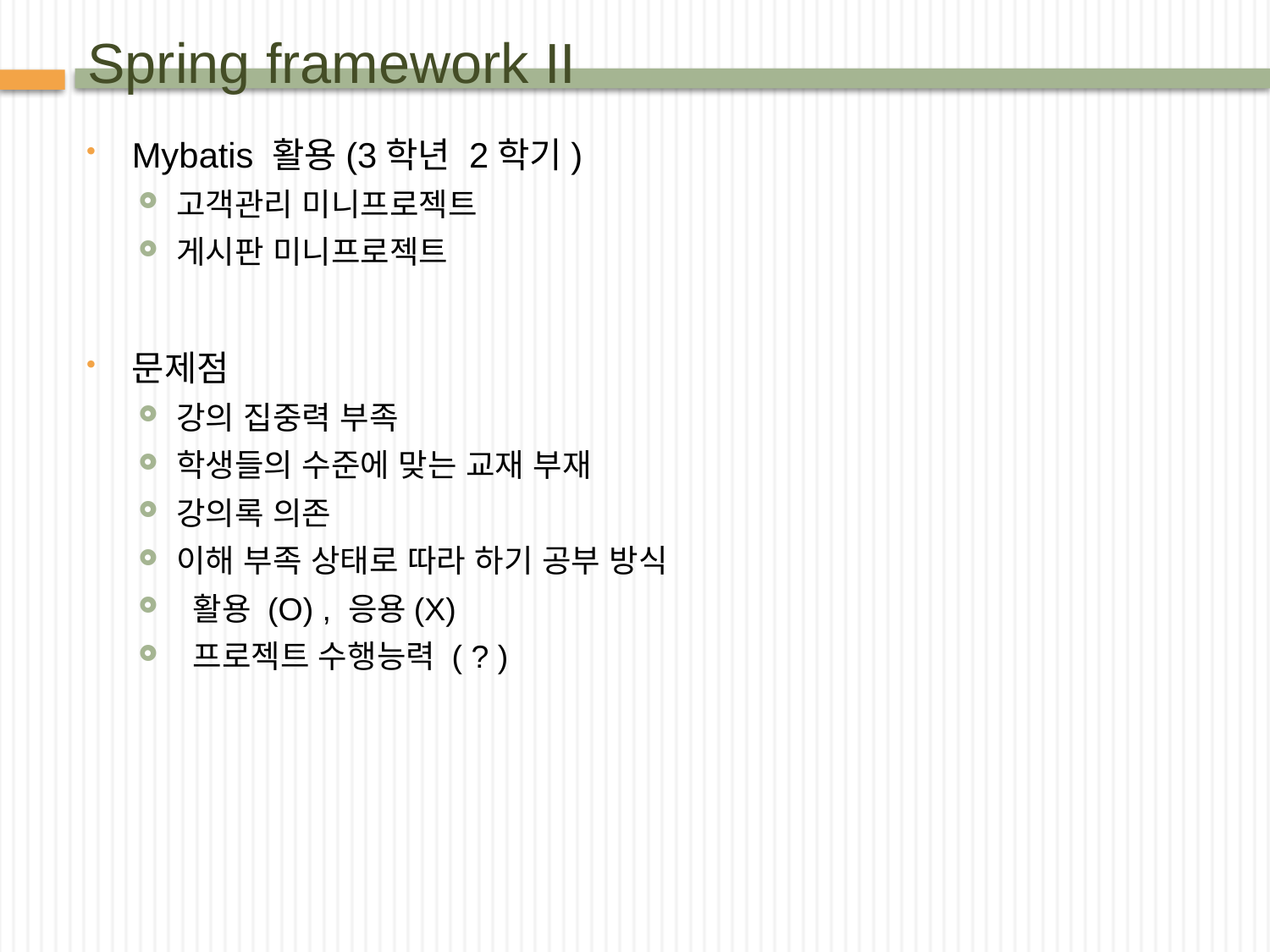

# Spring framework II
Mybatis 활용(3학년 2학기)
고객관리 미니프로젝트
게시판 미니프로젝트

문제점
강의 집중력 부족
학생들의 수준에 맞는 교재 부재
강의록 의존
이해 부족 상태로 따라 하기 공부 방식
 활용 (O) , 응용(X)
 프로젝트 수행능력 ( ? )